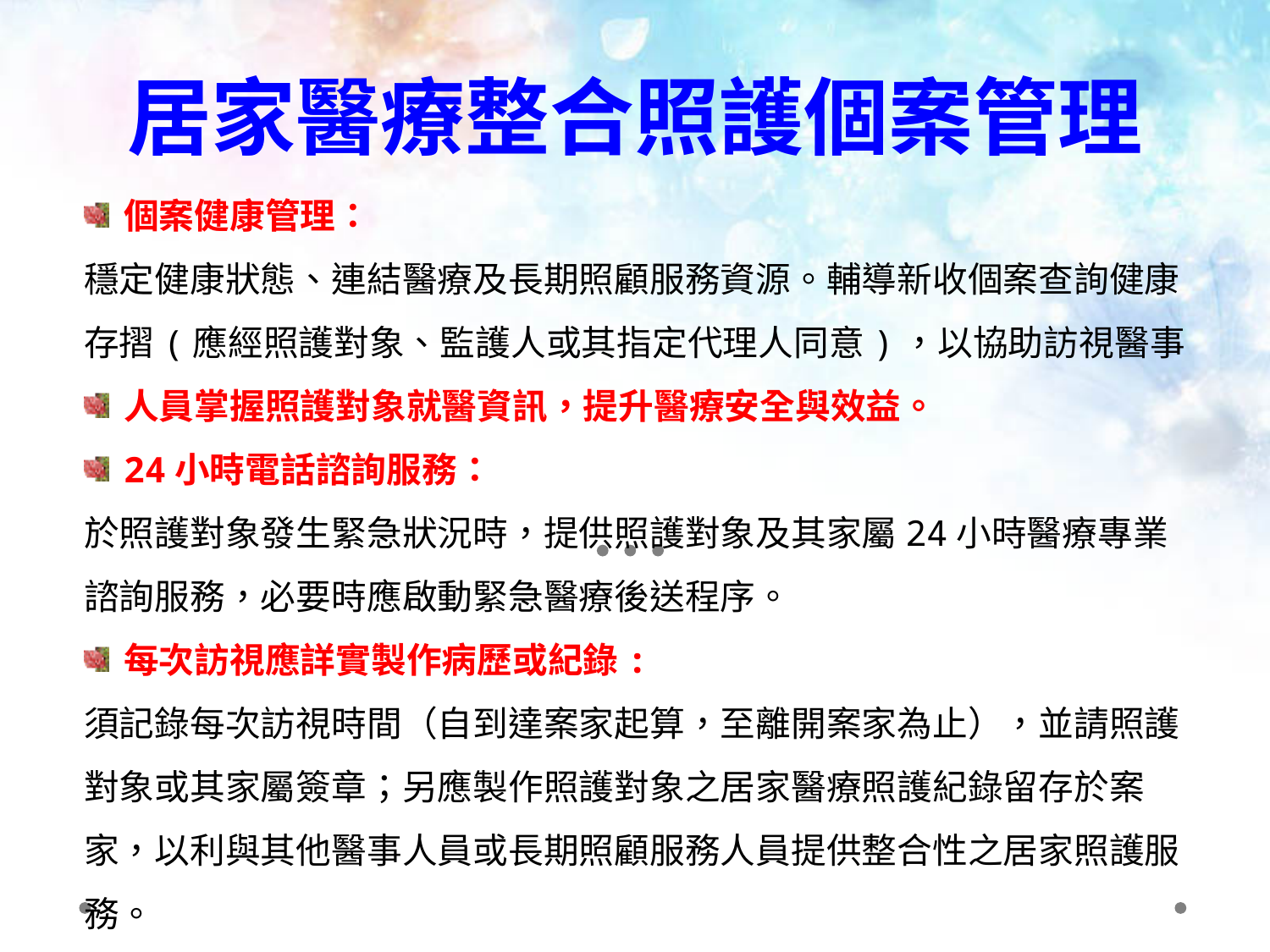

# 居家醫療整合照護個案管理
個案健康管理：
穩定健康狀態、連結醫療及長期照顧服務資源。輔導新收個案查詢健康存摺(應經照護對象、監護人或其指定代理人同意)，以協助訪視醫事
人員掌握照護對象就醫資訊，提升醫療安全與效益。
24小時電話諮詢服務：
於照護對象發生緊急狀況時，提供照護對象及其家屬24小時醫療專業諮詢服務，必要時應啟動緊急醫療後送程序。
每次訪視應詳實製作病歷或紀錄:
須記錄每次訪視時間（自到達案家起算，至離開案家為止），並請照護對象或其家屬簽章；另應製作照護對象之居家醫療照護紀錄留存於案家，以利與其他醫事人員或長期照顧服務人員提供整合性之居家照護服務。